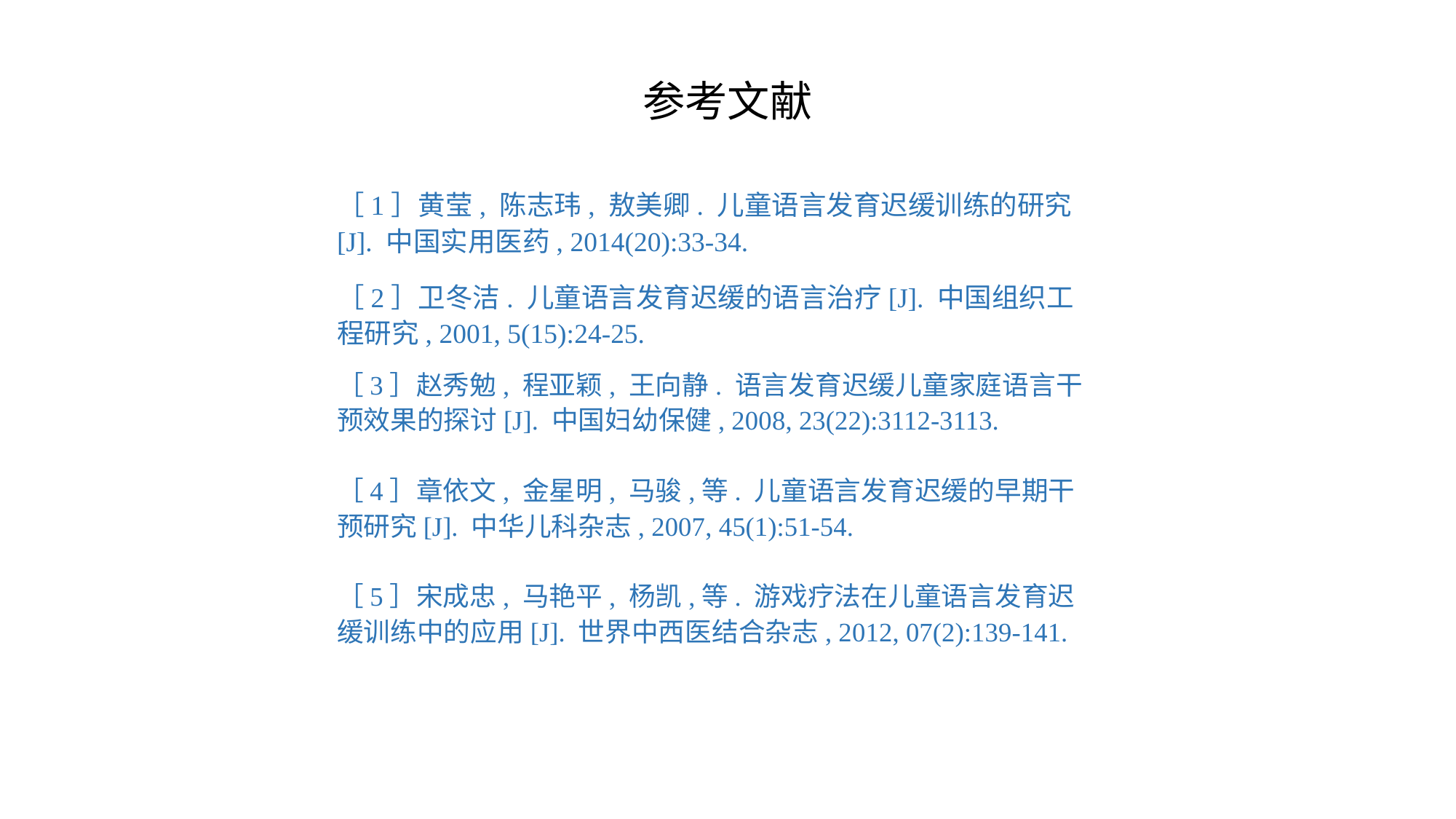

参考文献
［1］黄莹, 陈志玮, 敖美卿. 儿童语言发育迟缓训练的研究[J]. 中国实用医药, 2014(20):33-34.
［2］卫冬洁. 儿童语言发育迟缓的语言治疗[J]. 中国组织工程研究, 2001, 5(15):24-25.
［3］赵秀勉, 程亚颖, 王向静. 语言发育迟缓儿童家庭语言干预效果的探讨[J]. 中国妇幼保健, 2008, 23(22):3112-3113.

［4］章依文, 金星明, 马骏,等. 儿童语言发育迟缓的早期干预研究[J]. 中华儿科杂志, 2007, 45(1):51-54.

［5］宋成忠, 马艳平, 杨凯,等. 游戏疗法在儿童语言发育迟缓训练中的应用[J]. 世界中西医结合杂志, 2012, 07(2):139-141.